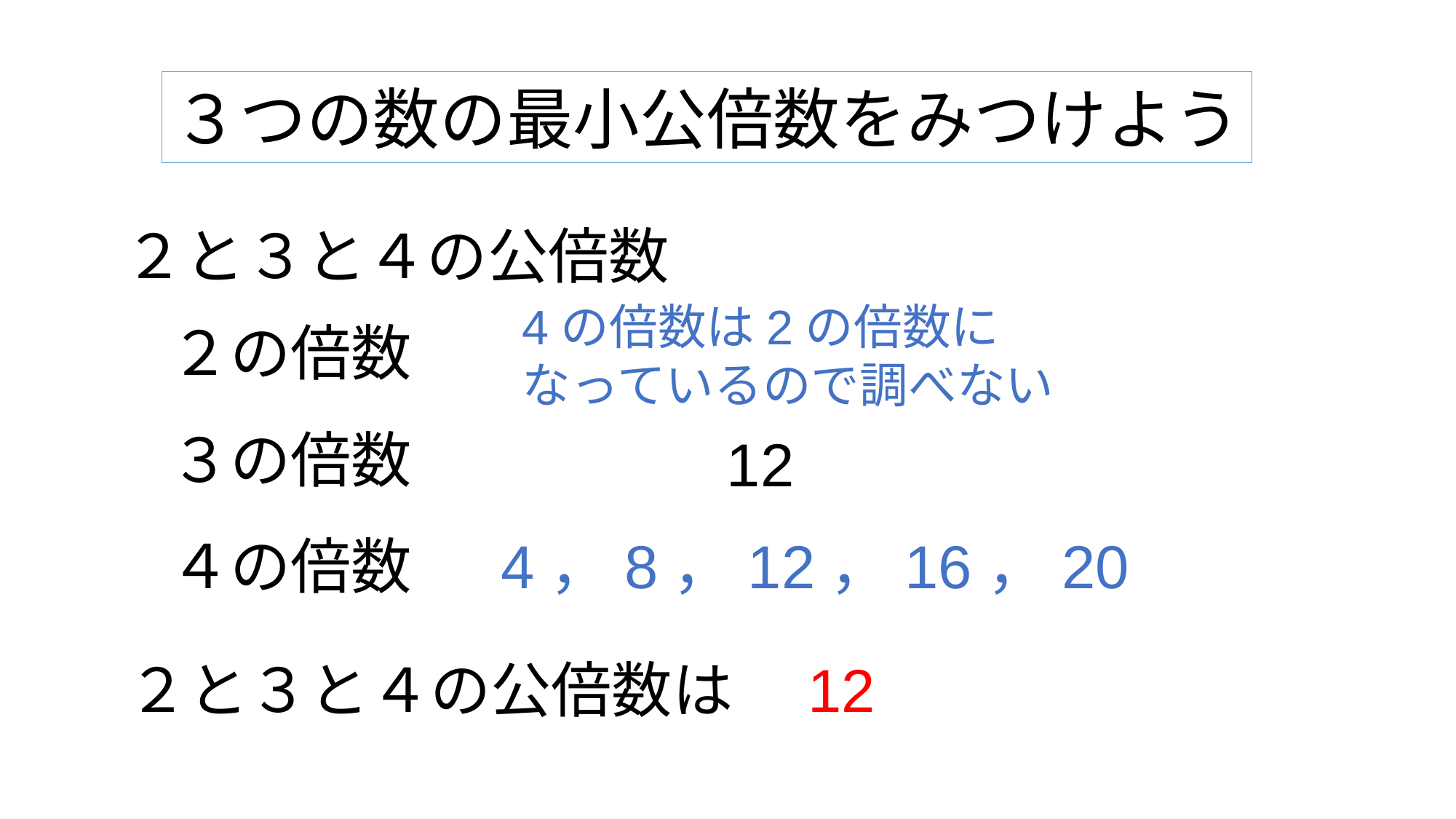

３つの数の最小公倍数をみつけよう
２と３と４の公倍数
4の倍数は2の倍数に
なっているので調べない
２の倍数
３の倍数
12
４の倍数
4，8，12，16，20
２と３と４の公倍数は　12